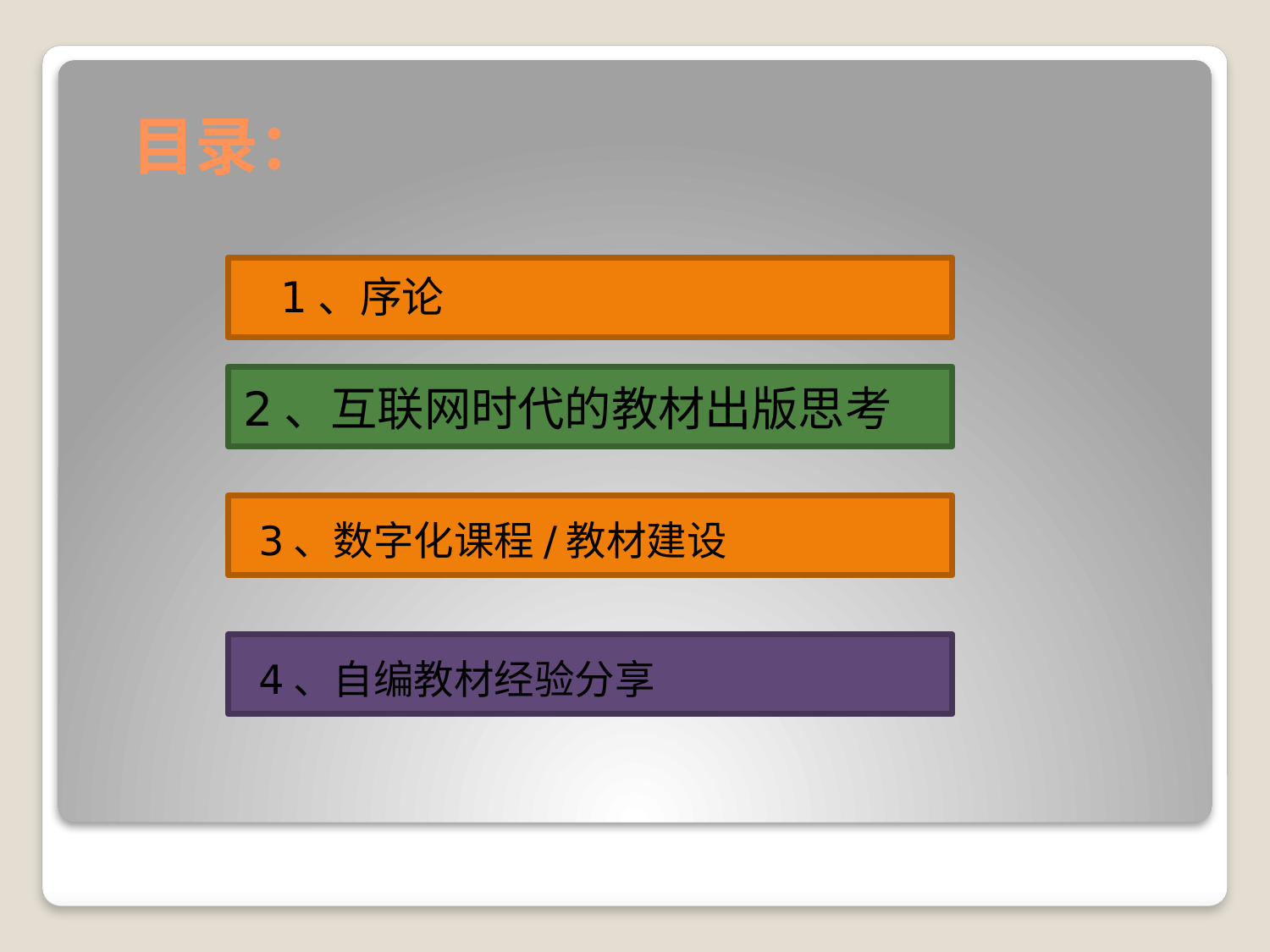

# 目录：
1、序论

2、互联网时代的教材出版思考

 3、数字化课程/教材建设

 4、自编教材经验分享